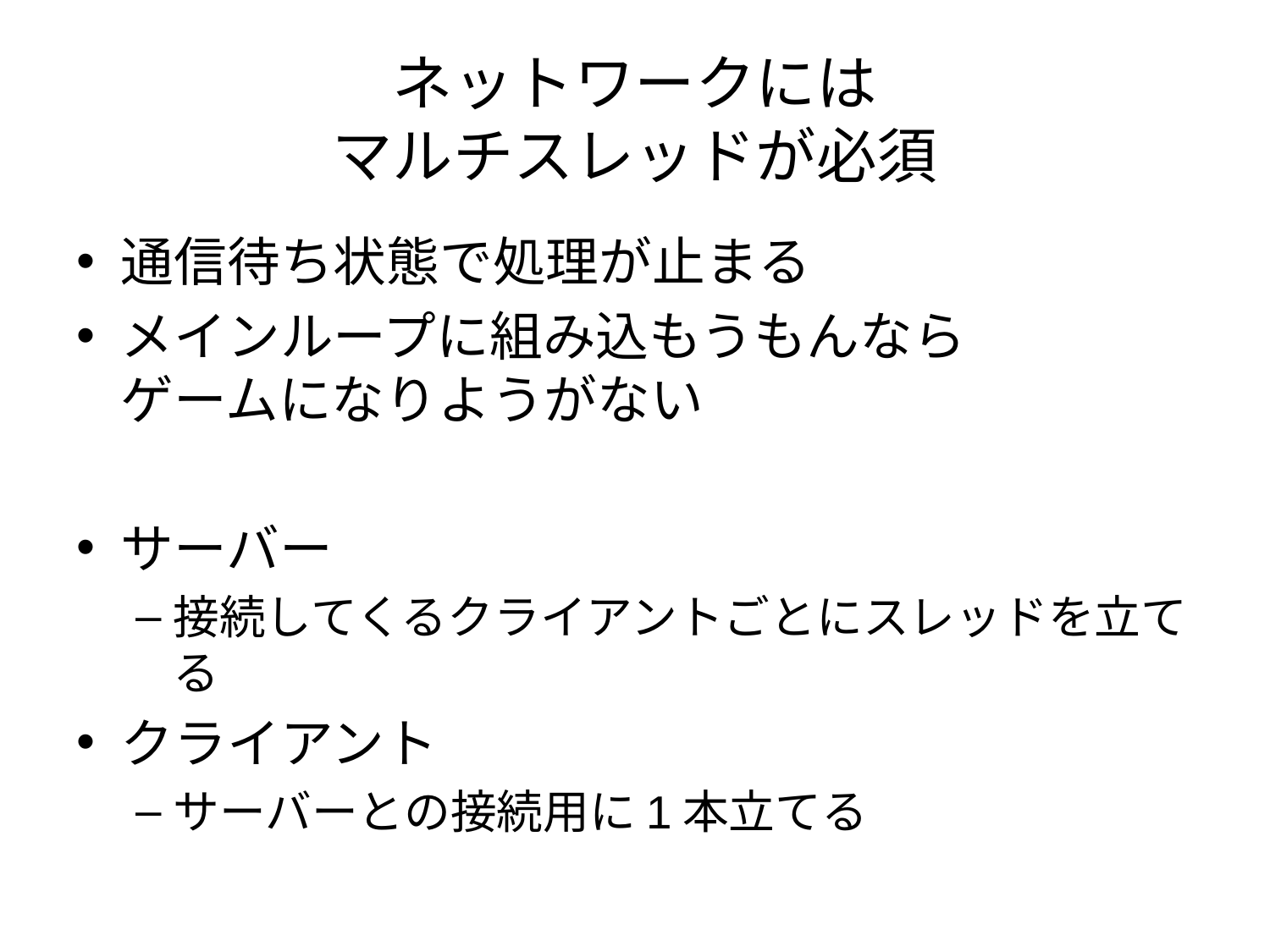

# ネットワークには マルチスレッドが必須
通信待ち状態で処理が止まる
メインループに組み込もうもんなら
ゲームになりようがない

サーバー
接続してくるクライアントごとにスレッドを立てる
クライアント
サーバーとの接続用に1本立てる